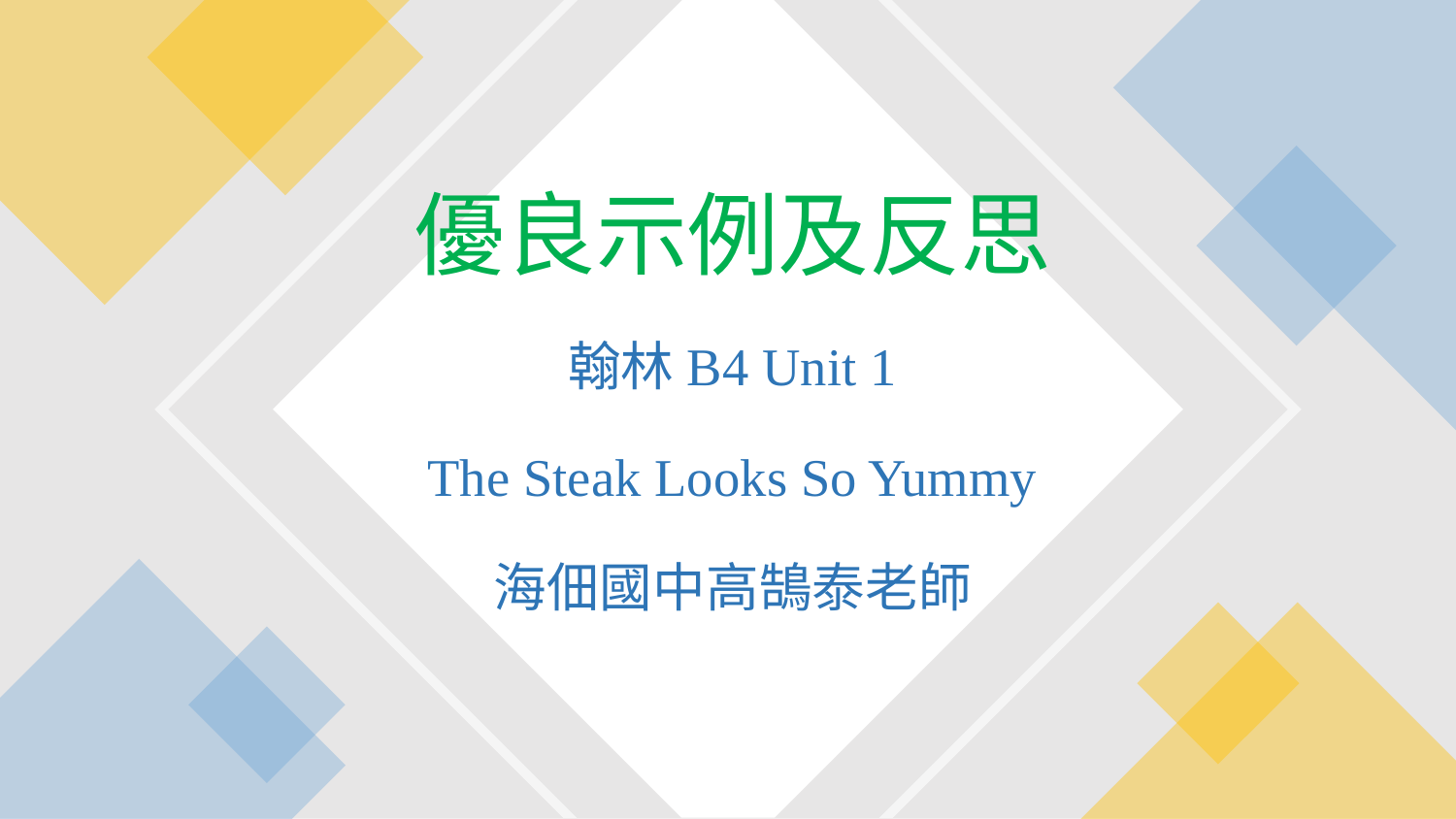

優良示例及反思
翰林B4 Unit 1
The Steak Looks So Yummy
海佃國中高鵠泰老師